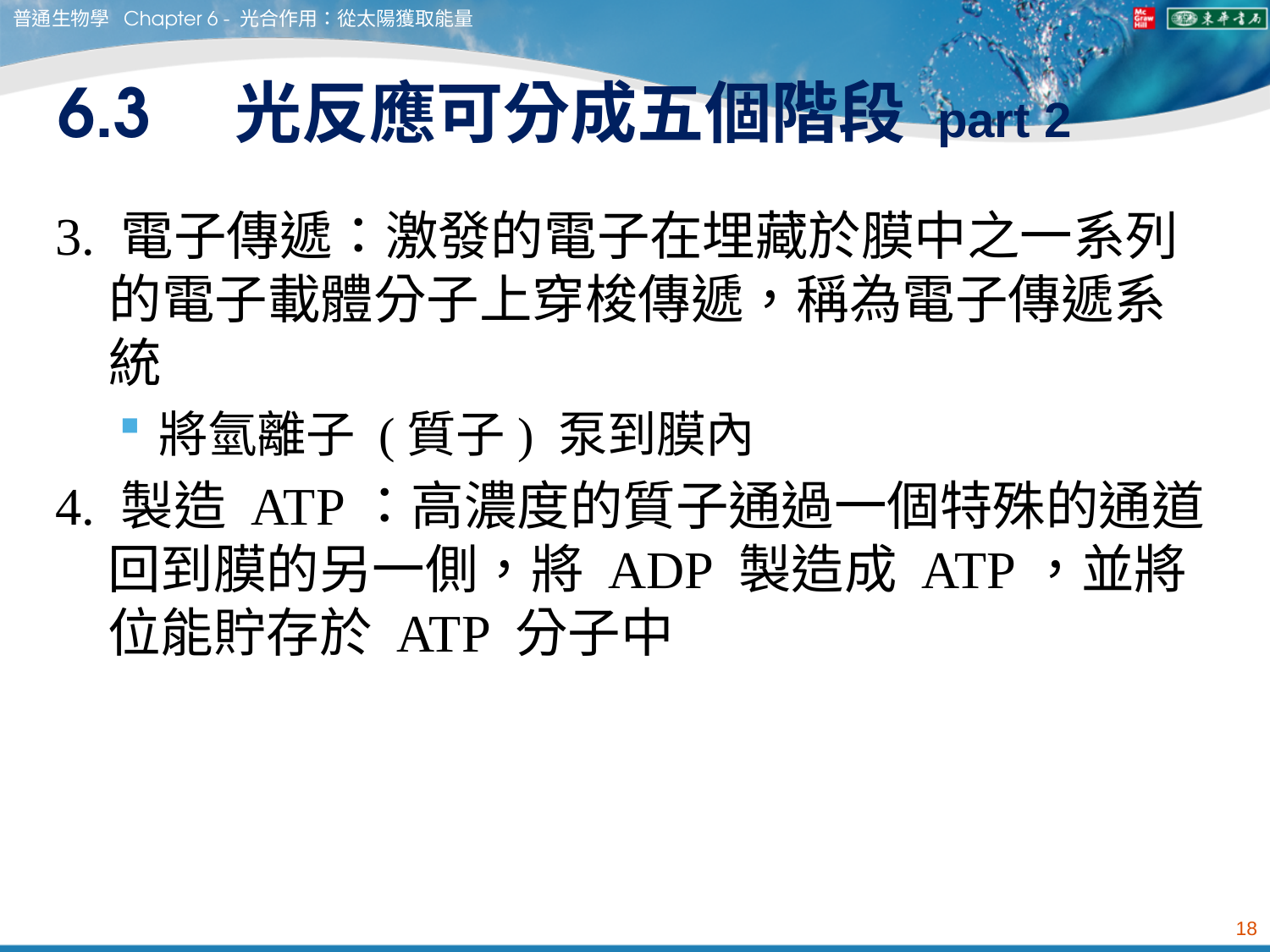

普通生物學  Chapter 6 - 光合作用：從太陽獲取能量
# 6.3　光反應可分成五個階段 part 2
3. 電子傳遞：激發的電子在埋藏於膜中之一系列的電子載體分子上穿梭傳遞，稱為電子傳遞系統
將氫離子 (質子) 泵到膜內
4. 製造 ATP：高濃度的質子通過一個特殊的通道回到膜的另一側，將 ADP 製造成 ATP，並將位能貯存於 ATP 分子中
18